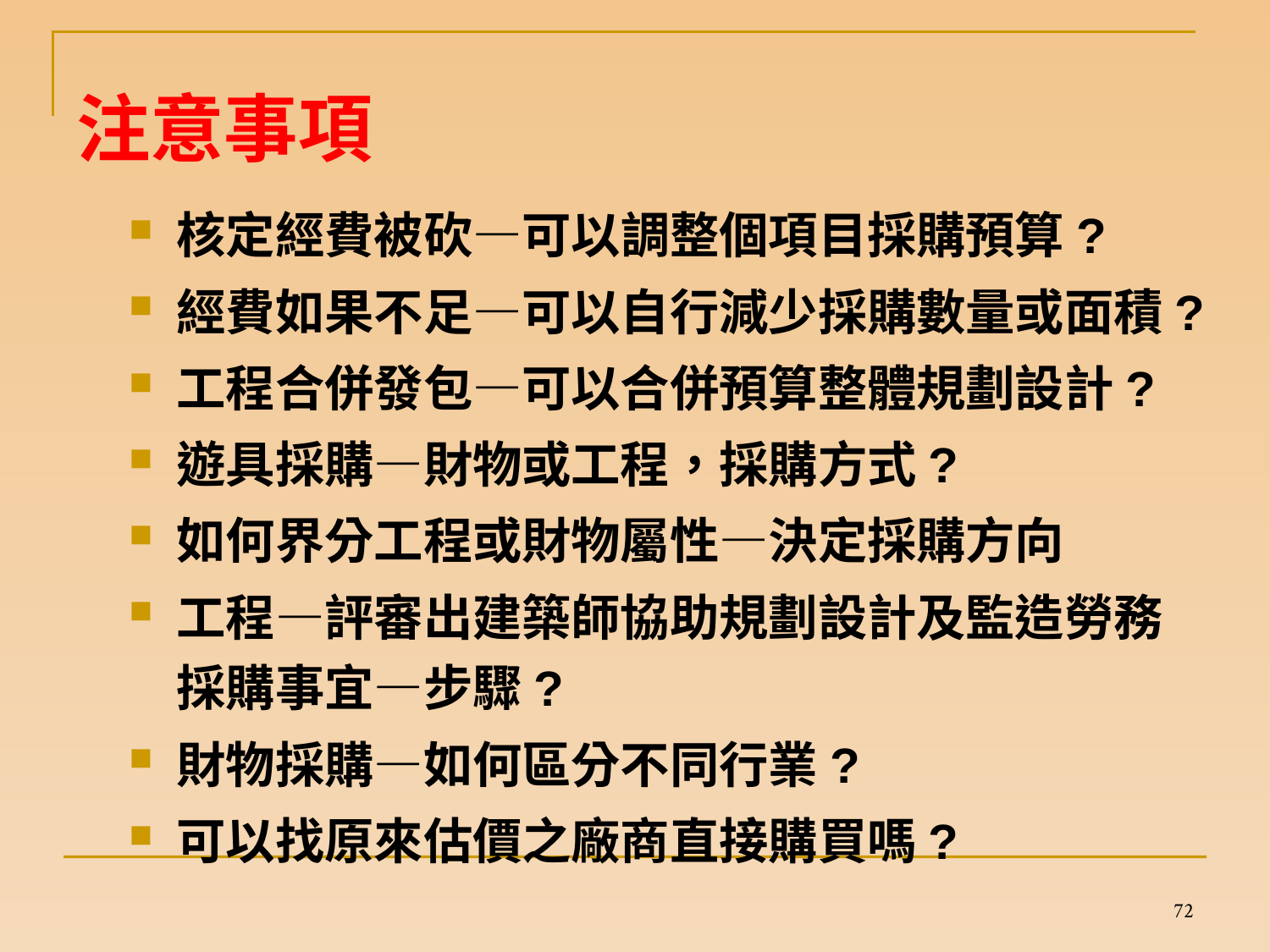

# 注意事項
核定經費被砍—可以調整個項目採購預算?
經費如果不足—可以自行減少採購數量或面積?
工程合併發包—可以合併預算整體規劃設計?
遊具採購—財物或工程，採購方式?
如何界分工程或財物屬性—決定採購方向
工程—評審出建築師協助規劃設計及監造勞務採購事宜—步驟?
財物採購—如何區分不同行業?
可以找原來估價之廠商直接購買嗎?
72